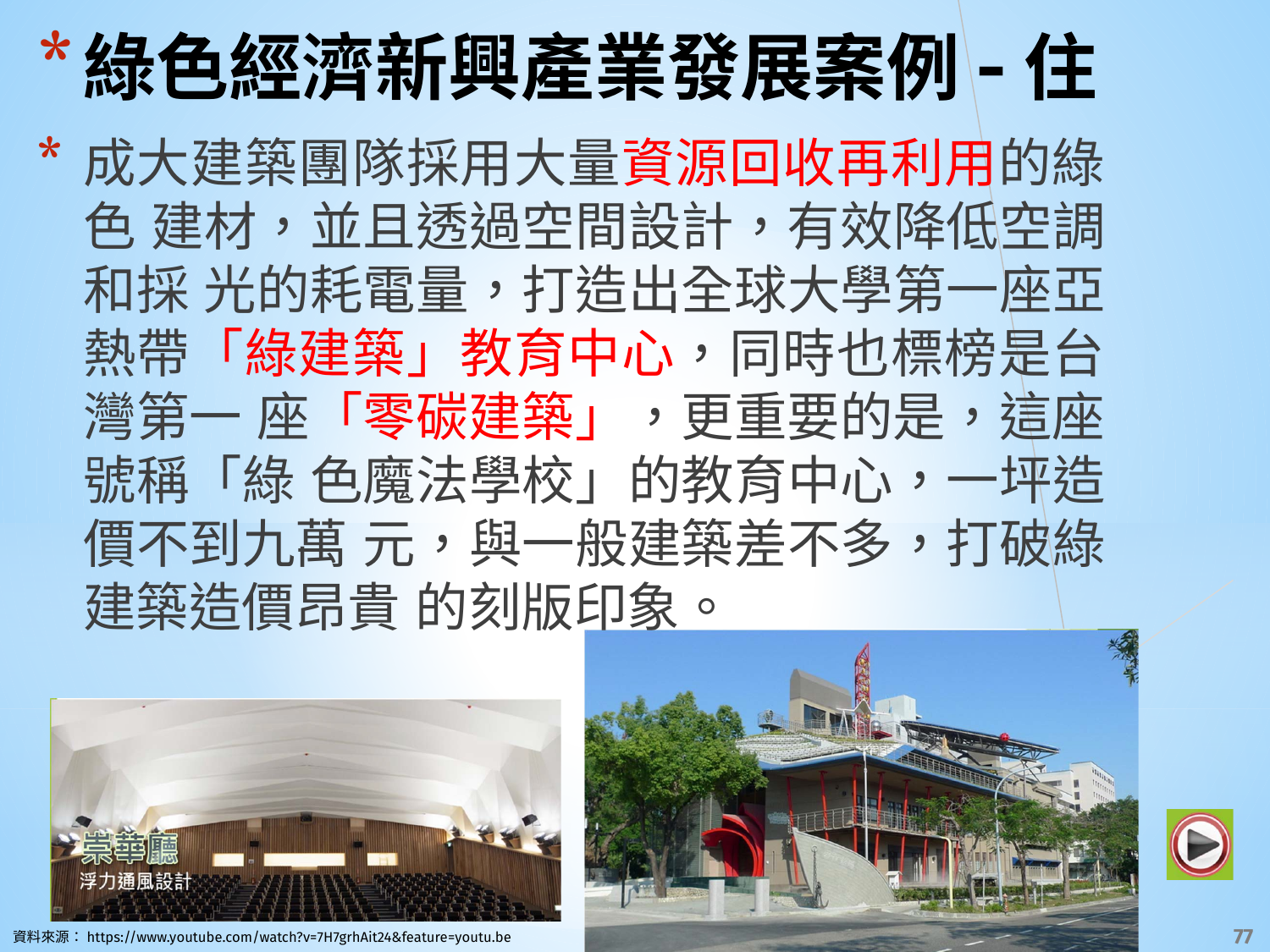

# 綠色經濟新興產業發展案例-住
成大建築團隊採用大量資源回收再利用的綠色 建材，並且透過空間設計，有效降低空調和採 光的耗電量，打造出全球大學第一座亞熱帶「綠建築」教育中心，同時也標榜是台灣第一 座「零碳建築」，更重要的是，這座號稱「綠 色魔法學校」的教育中心，一坪造價不到九萬 元，與一般建築差不多，打破綠建築造價昂貴 的刻版印象。

77
資料來源：https://www.youtube.com/watch?v=7H7grhAit24&feature=youtu.be